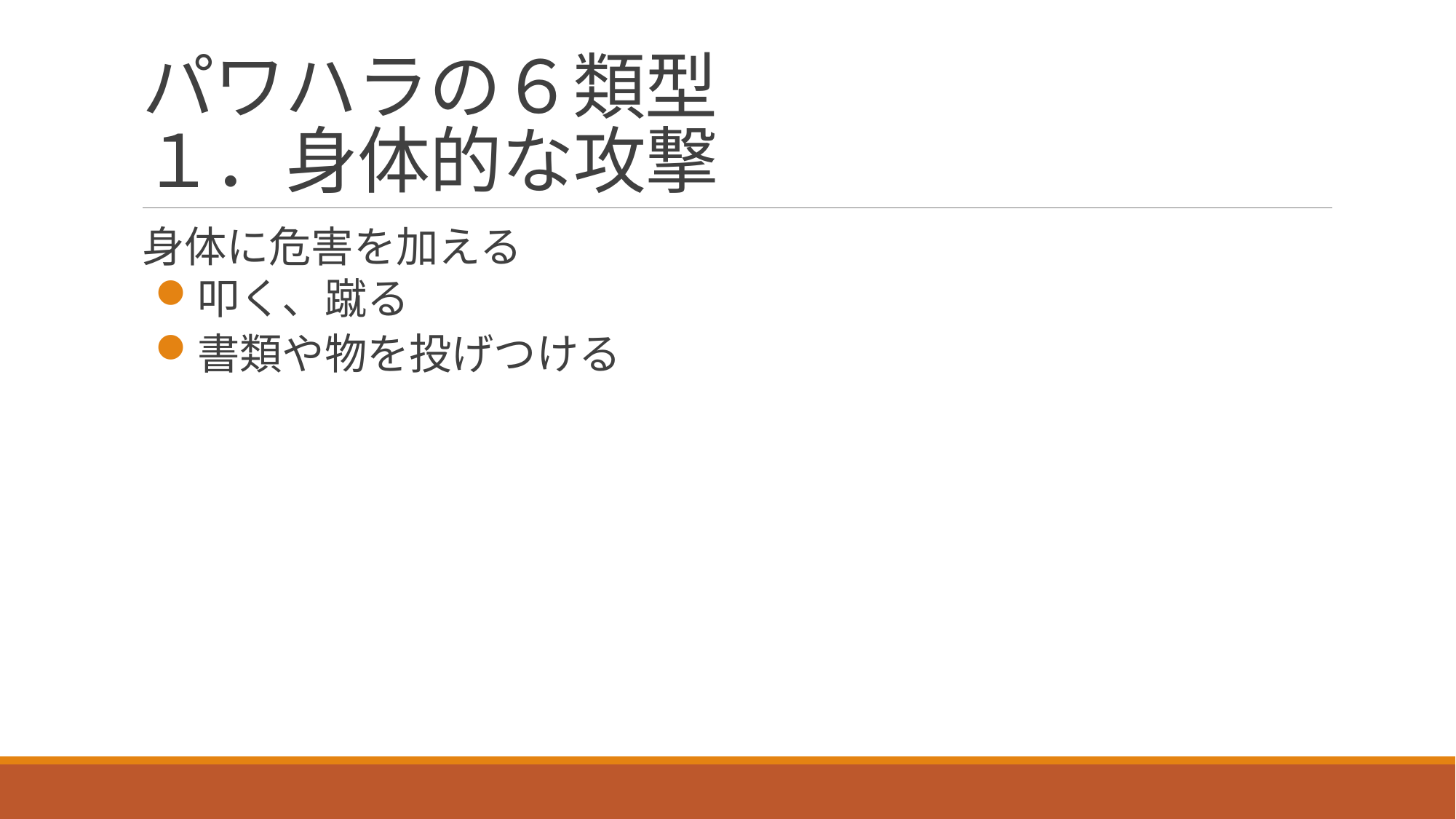

# パワハラの６類型 １．身体的な攻撃
身体に危害を加える
叩く、蹴る
書類や物を投げつける